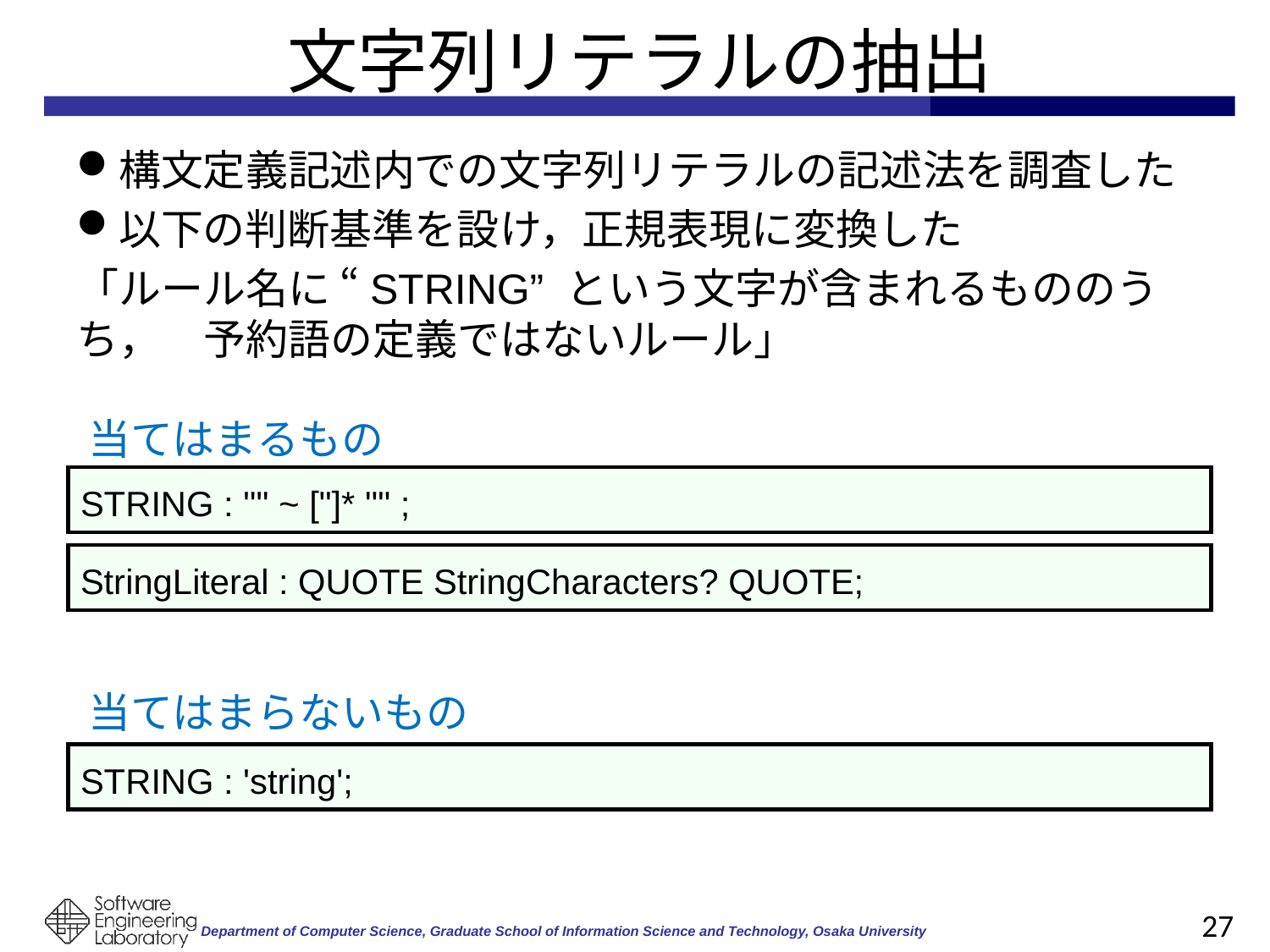

# 文字列リテラルの抽出
構文定義記述内での文字列リテラルの記述法を調査した
以下の判断基準を設け，正規表現に変換した
「ルール名に “STRING” という文字が含まれるもののうち，　予約語の定義ではないルール」

当てはまるもの
STRING : '"' ~ ["]* '"' ;
StringLiteral : QUOTE StringCharacters? QUOTE;
当てはまらないもの
STRING : 'string';
27